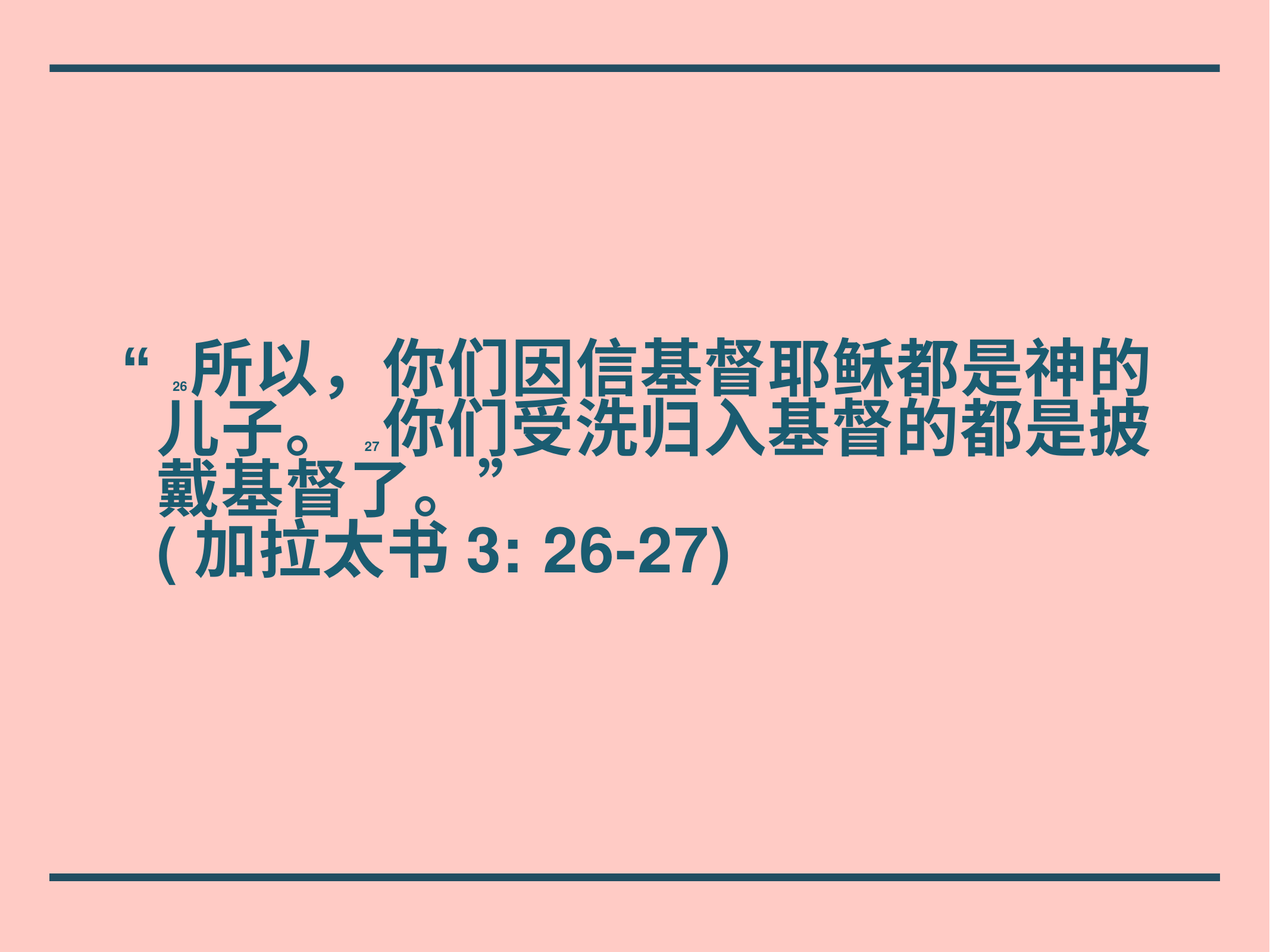

“ 26所以，你们因信基督耶稣都是神的儿子。27你们受洗归入基督的都是披戴基督了。”
(加拉太书3: 26-27)